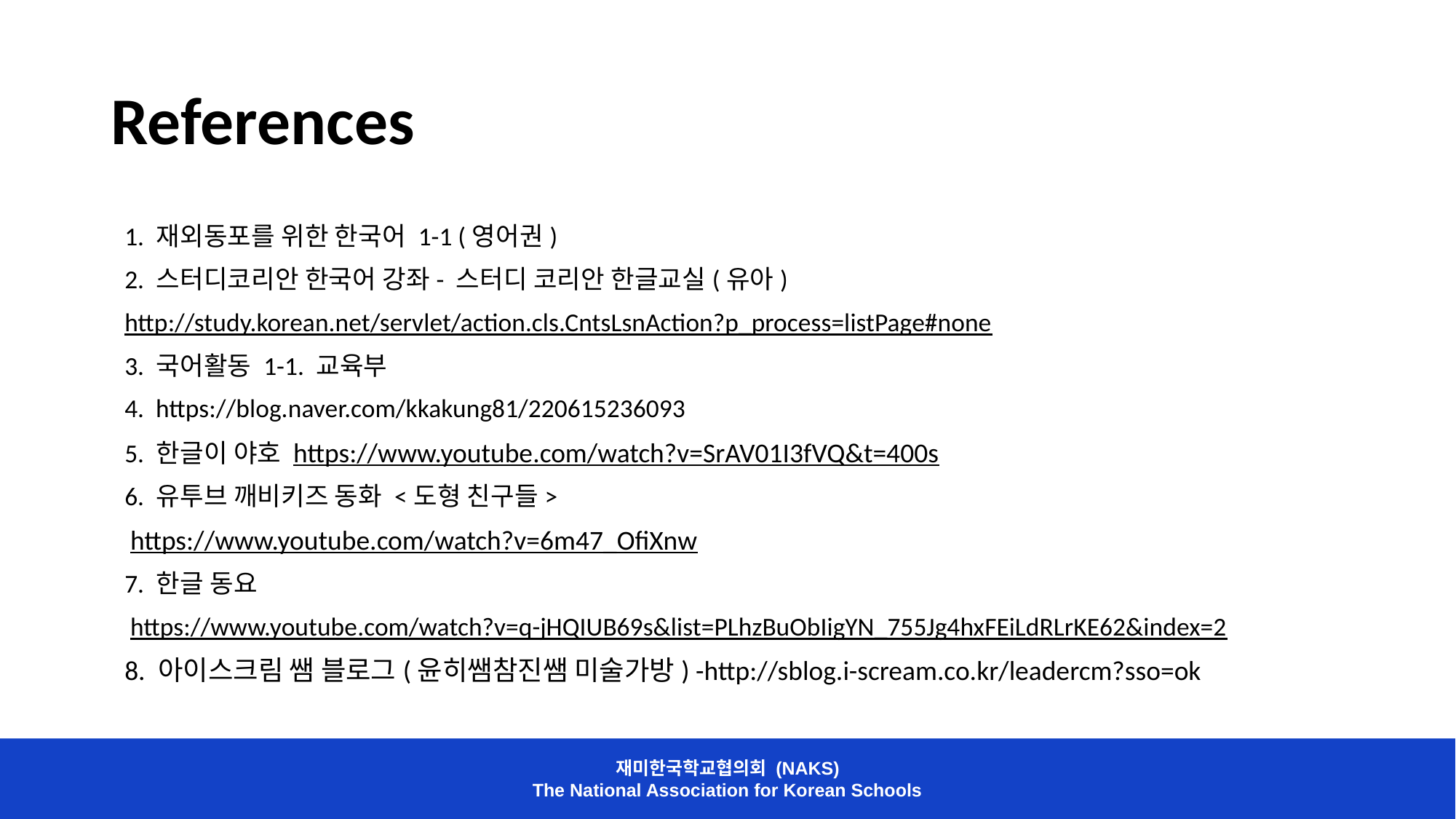

# References
1. 재외동포를 위한 한국어 1-1 (영어권)
2. 스터디코리안 한국어 강좌- 스터디 코리안 한글교실(유아)
http://study.korean.net/servlet/action.cls.CntsLsnAction?p_process=listPage#none
3. 국어활동 1-1. 교육부
4.  https://blog.naver.com/kkakung81/220615236093
5. 한글이 야호 https://www.youtube.com/watch?v=SrAV01I3fVQ&t=400s
6. 유투브 깨비키즈 동화 <도형 친구들>
 https://www.youtube.com/watch?v=6m47_OfiXnw
7. 한글 동요
 https://www.youtube.com/watch?v=q-jHQIUB69s&list=PLhzBuObIigYN_755Jg4hxFEiLdRLrKE62&index=2
8. 아이스크림 쌤 블로그(윤히쌤참진쌤 미술가방) -http://sblog.i-scream.co.kr/leadercm?sso=ok

재미한국학교협의회 (NAKS)
The National Association for Korean Schools